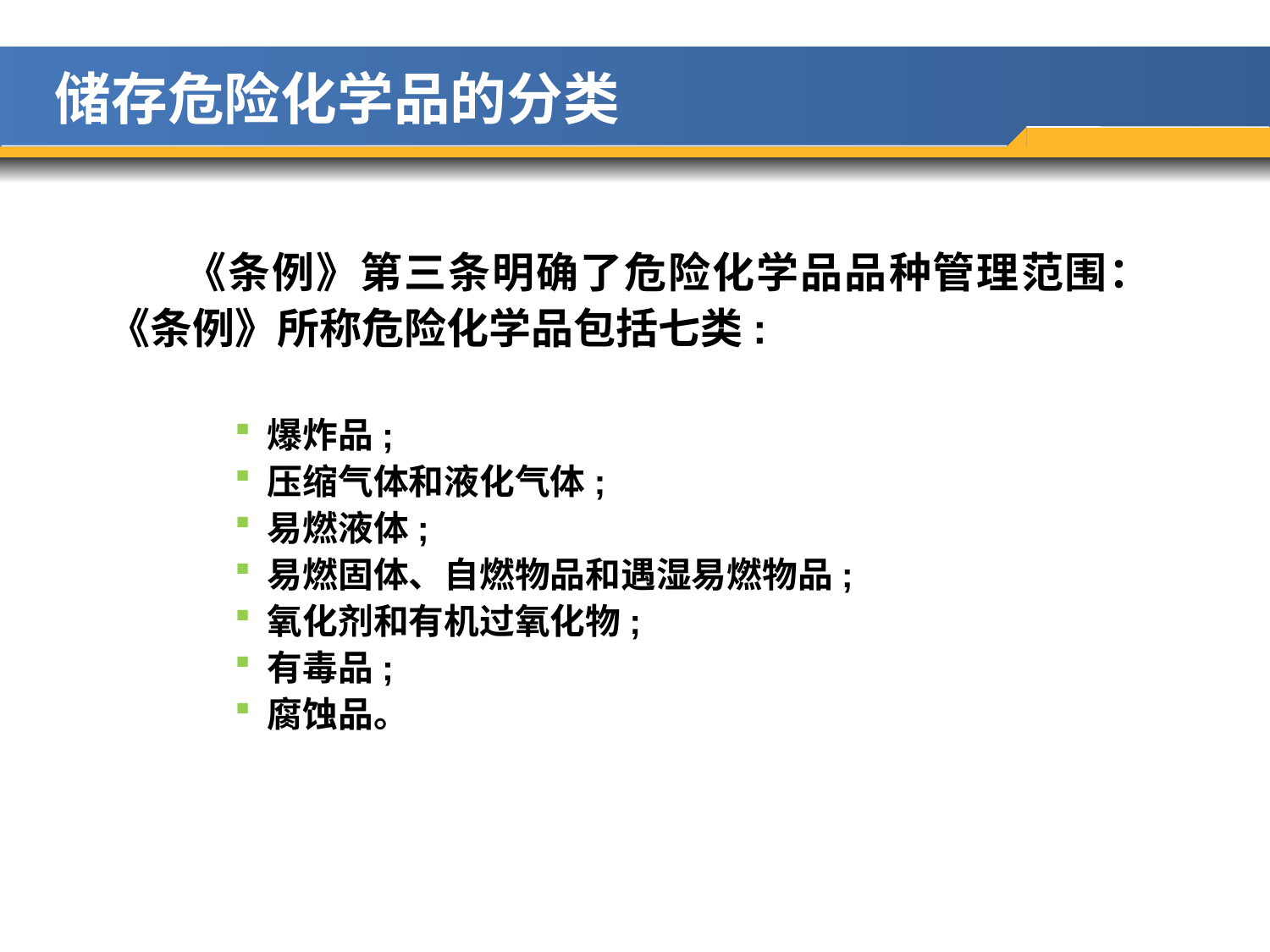

储存危险化学品的分类

 《条例》第三条明确了危险化学品品种管理范围：《条例》所称危险化学品包括七类:

 爆炸品;
 压缩气体和液化气体;
 易燃液体;
 易燃固体、自燃物品和遇湿易燃物品;
 氧化剂和有机过氧化物;
 有毒品;
 腐蚀品。